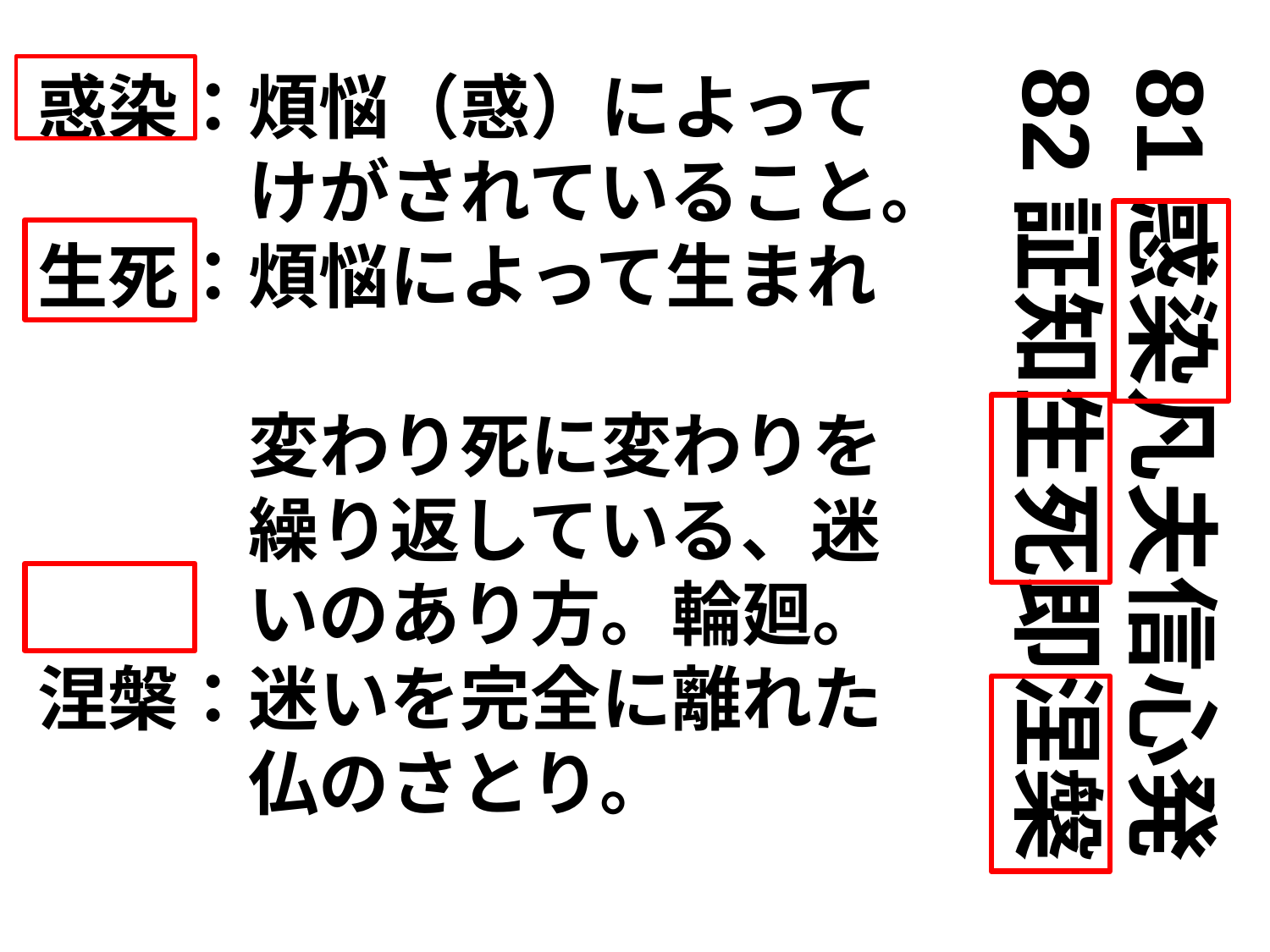

81惑染凡夫信心発
82証知生死即涅槃

惑染：煩悩（惑）によって
　　　けがされていること。
生死：煩悩によって生まれ
　　　変わり死に変わりを
　　　繰り返している、迷
　　　いのあり方。輪廻。
涅槃：迷いを完全に離れた
　　　仏のさとり。